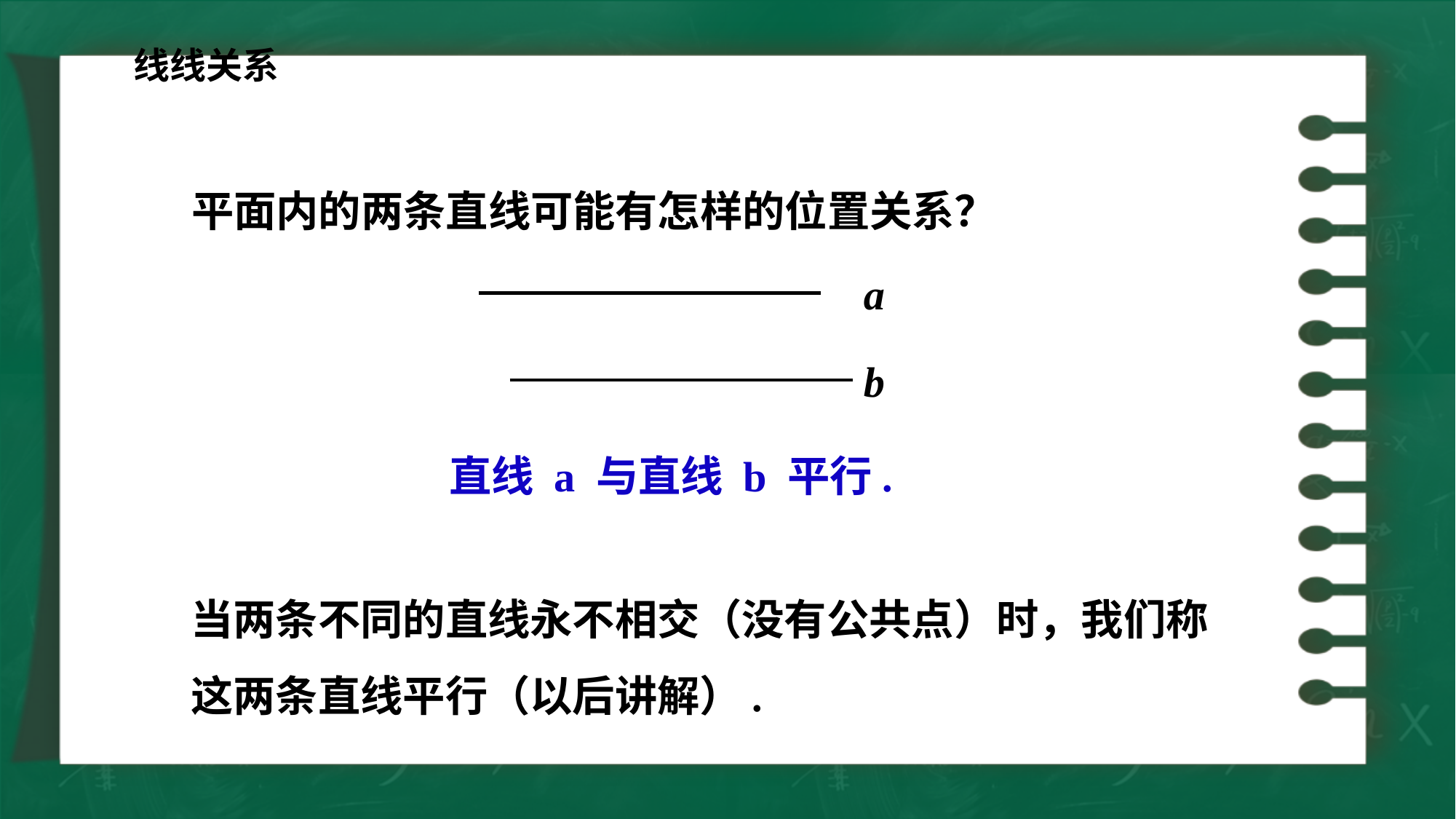

线线关系
平面内的两条直线可能有怎样的位置关系？
a
b
直线 a 与直线 b 平行.
当两条不同的直线永不相交（没有公共点）时，我们称这两条直线平行（以后讲解）.